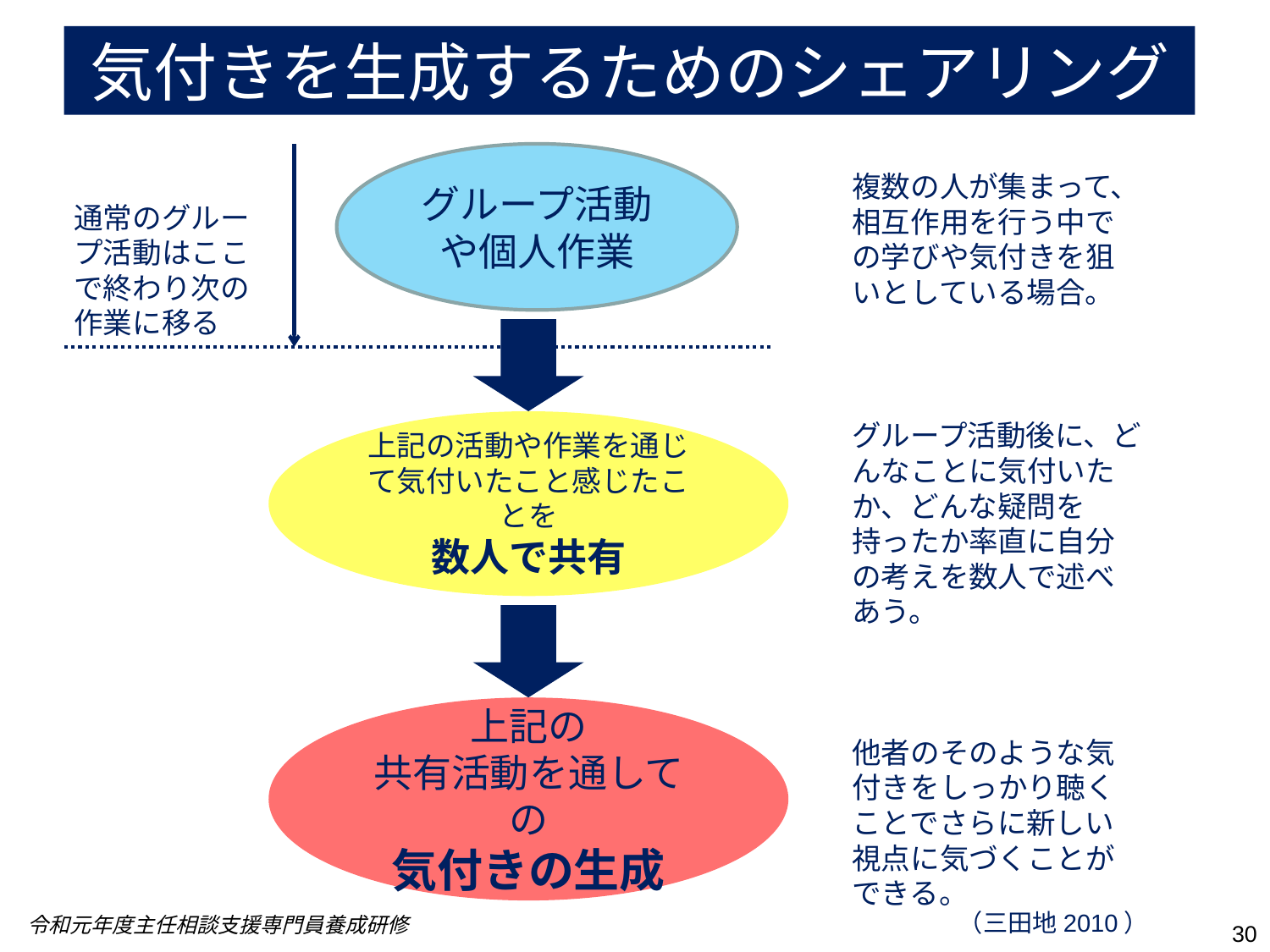

気付きを生成するためのシェアリング
グループ活動や個人作業
複数の人が集まって、相互作用を行う中での学びや気付きを狙いとしている場合。
通常のグループ活動はここで終わり次の作業に移る

グループ活動後に、どんなことに気付いたか、どんな疑問を持ったか率直に自分の考えを数人で述べあう。
上記の活動や作業を通じて気付いたこと感じたことを
数人で共有

上記の
共有活動を通しての
気付きの生成
他者のそのような気付きをしっかり聴くことでさらに新しい視点に気づくことができる。
（三田地2010）
令和元年度主任相談支援専門員養成研修
30